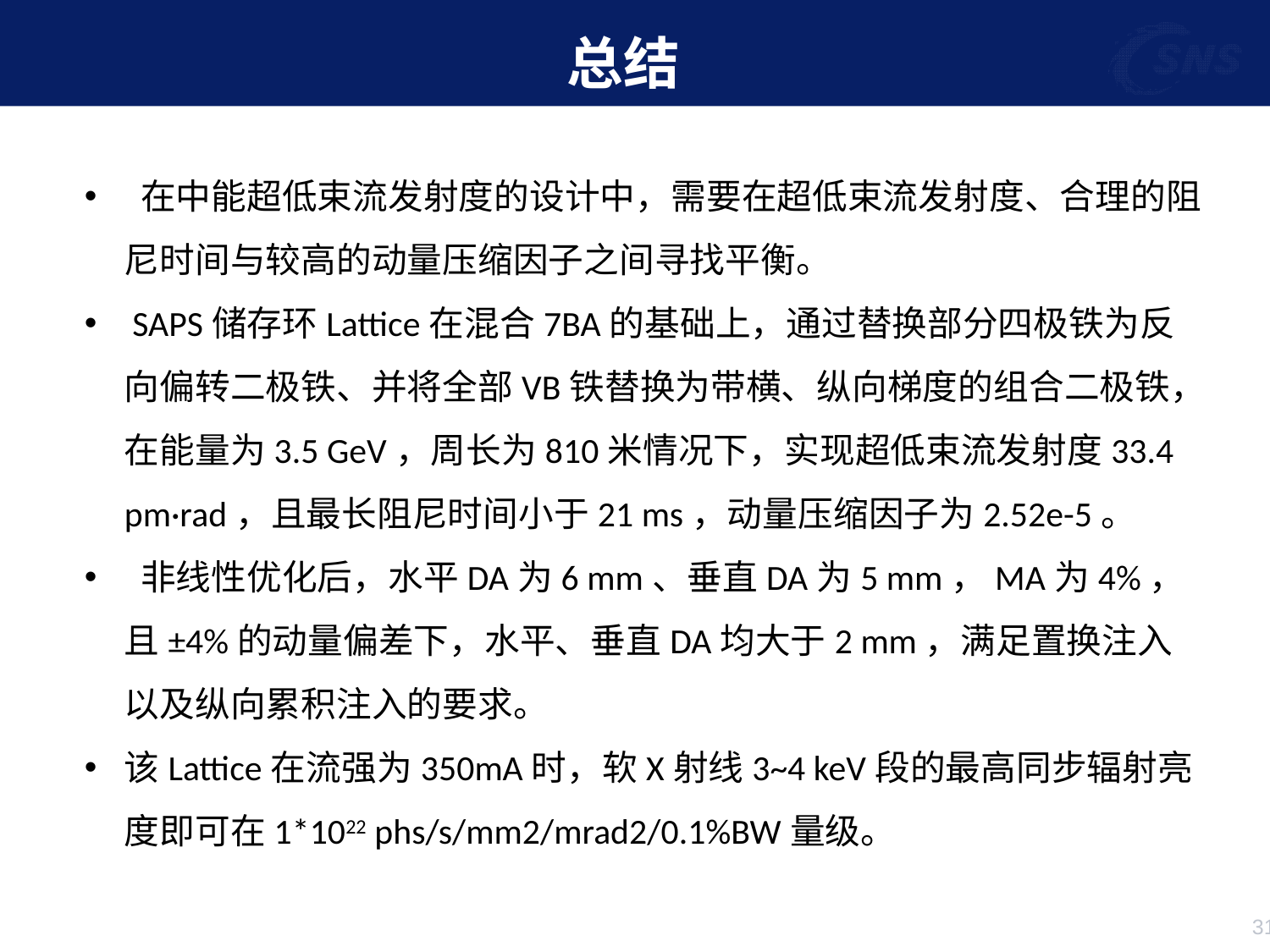

# 总结
 在中能超低束流发射度的设计中，需要在超低束流发射度、合理的阻尼时间与较高的动量压缩因子之间寻找平衡。
 SAPS储存环Lattice在混合7BA的基础上，通过替换部分四极铁为反向偏转二极铁、并将全部VB铁替换为带横、纵向梯度的组合二极铁，在能量为3.5 GeV，周长为810米情况下，实现超低束流发射度33.4 pm·rad，且最长阻尼时间小于21 ms，动量压缩因子为2.52e-5。
 非线性优化后，水平DA为6 mm、垂直DA为5 mm，MA为4%，且±4%的动量偏差下，水平、垂直DA均大于2 mm，满足置换注入以及纵向累积注入的要求。
该Lattice在流强为350mA时，软X射线3~4 keV段的最高同步辐射亮度即可在1*1022 phs/s/mm2/mrad2/0.1%BW量级。